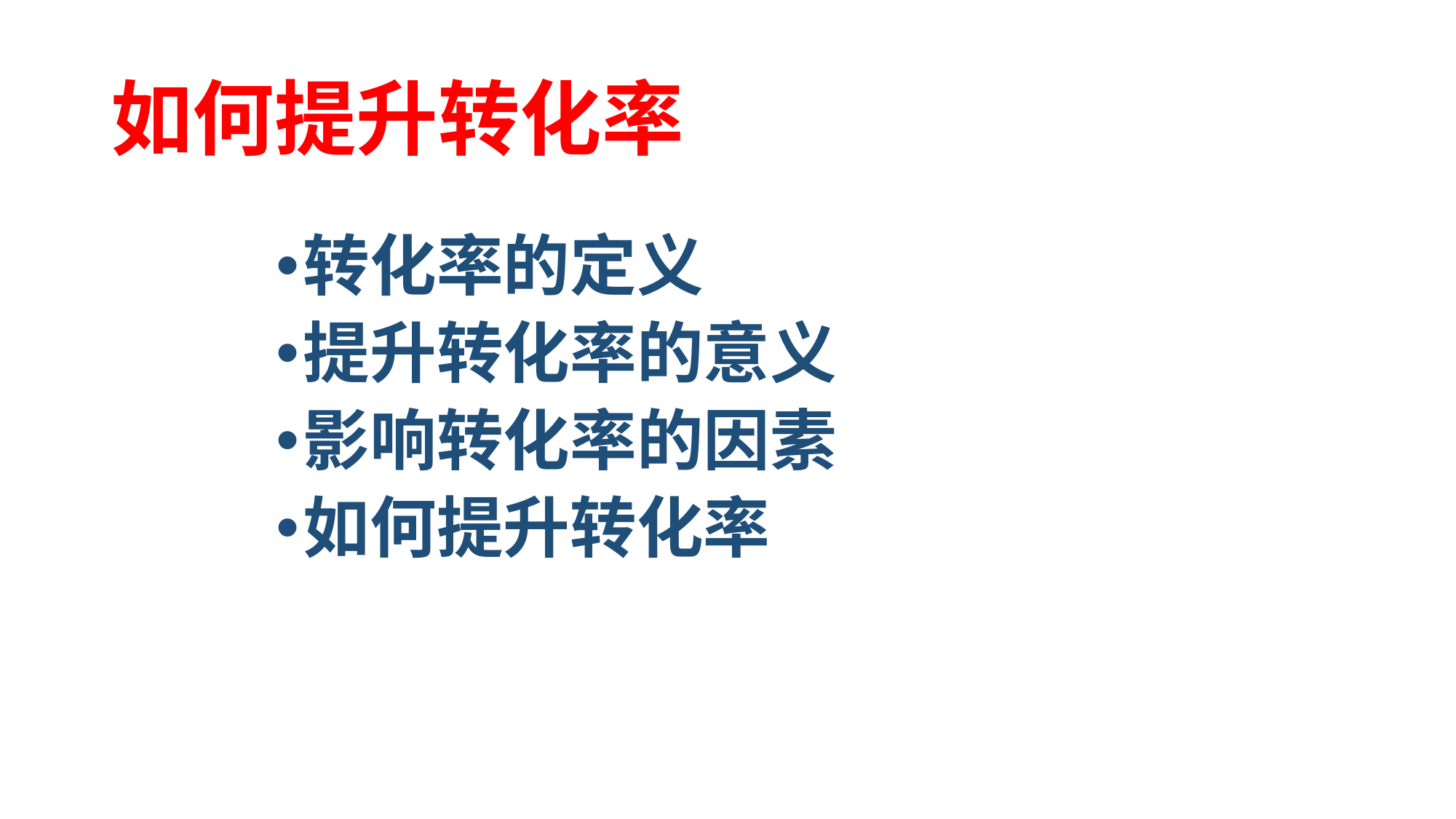

# 如何提升转化率
转化率的定义
提升转化率的意义
影响转化率的因素
如何提升转化率